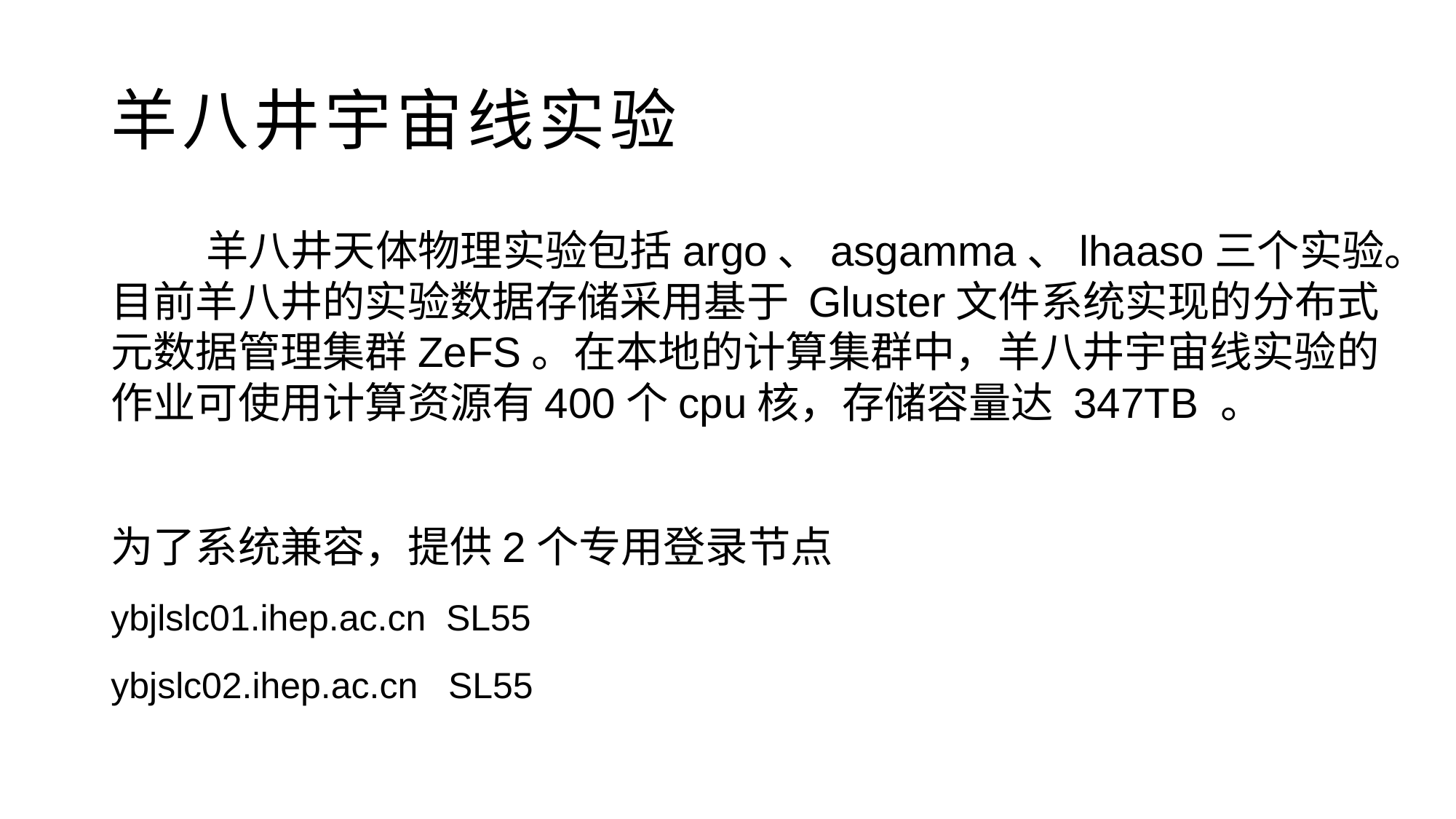

# 羊八井宇宙线实验
         羊八井天体物理实验包括argo、asgamma、lhaaso三个实验。目前羊八井的实验数据存储采用基于 Gluster文件系统实现的分布式元数据管理集群ZeFS。在本地的计算集群中，羊八井宇宙线实验的作业可使用计算资源有400个cpu核，存储容量达 347TB 。

为了系统兼容，提供2个专用登录节点
ybjlslc01.ihep.ac.cn  SL55
ybjslc02.ihep.ac.cn   SL55